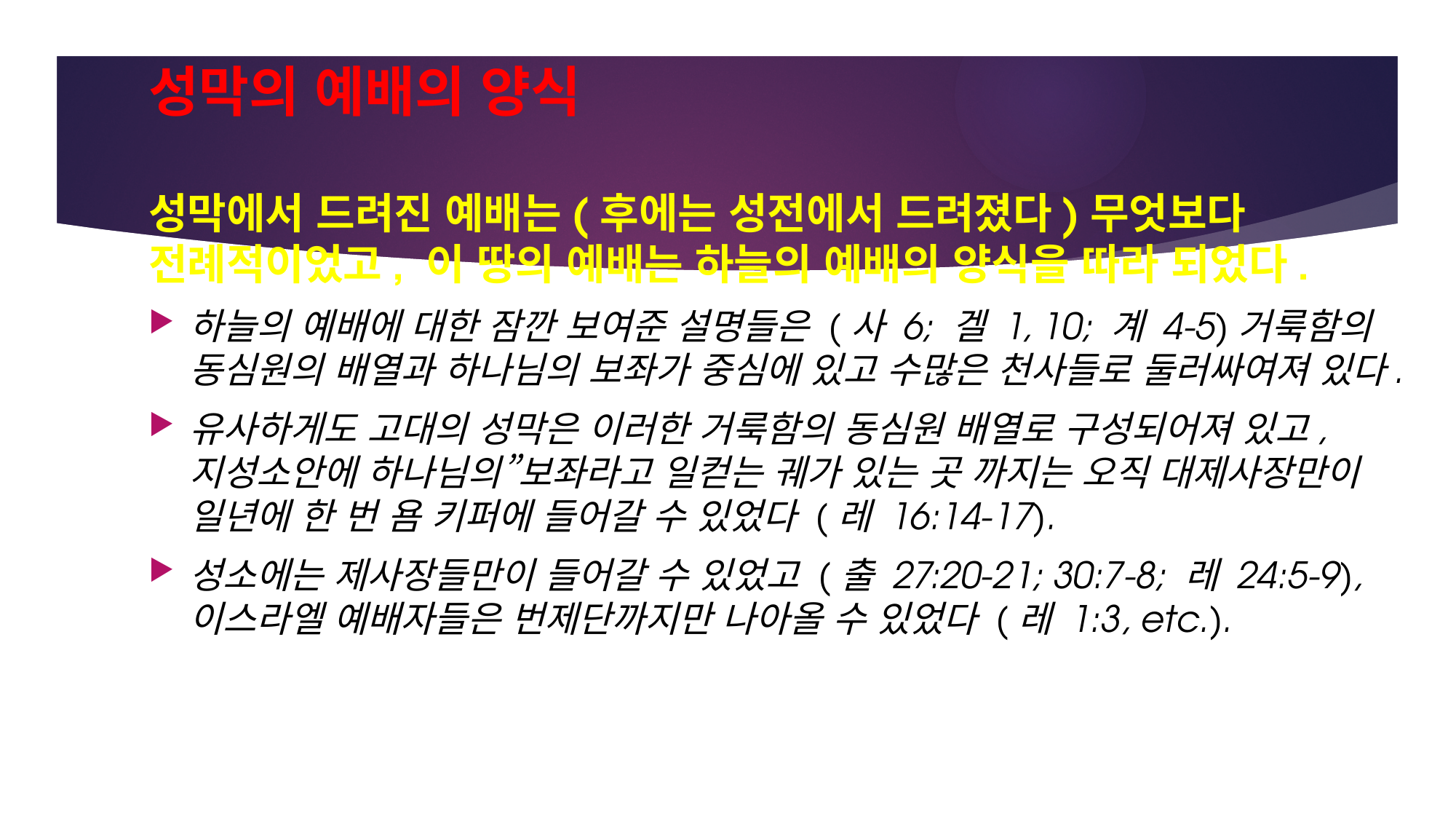

# 성막의 예배의 양식
성막에서 드려진 예배는(후에는 성전에서 드려졌다)무엇보다 전례적이었고, 이 땅의 예배는 하늘의 예배의 양식을 따라 되었다.
하늘의 예배에 대한 잠깐 보여준 설명들은 (사 6; 겔 1, 10; 계 4-5)거룩함의 동심원의 배열과 하나님의 보좌가 중심에 있고 수많은 천사들로 둘러싸여져 있다.
유사하게도 고대의 성막은 이러한 거룩함의 동심원 배열로 구성되어져 있고, 지성소안에 하나님의”보좌라고 일컫는 궤가 있는 곳 까지는 오직 대제사장만이 일년에 한 번 욤 키퍼에 들어갈 수 있었다 (레 16:14-17).
성소에는 제사장들만이 들어갈 수 있었고 (출 27:20-21; 30:7-8; 레 24:5-9), 이스라엘 예배자들은 번제단까지만 나아올 수 있었다 (레 1:3, etc.).